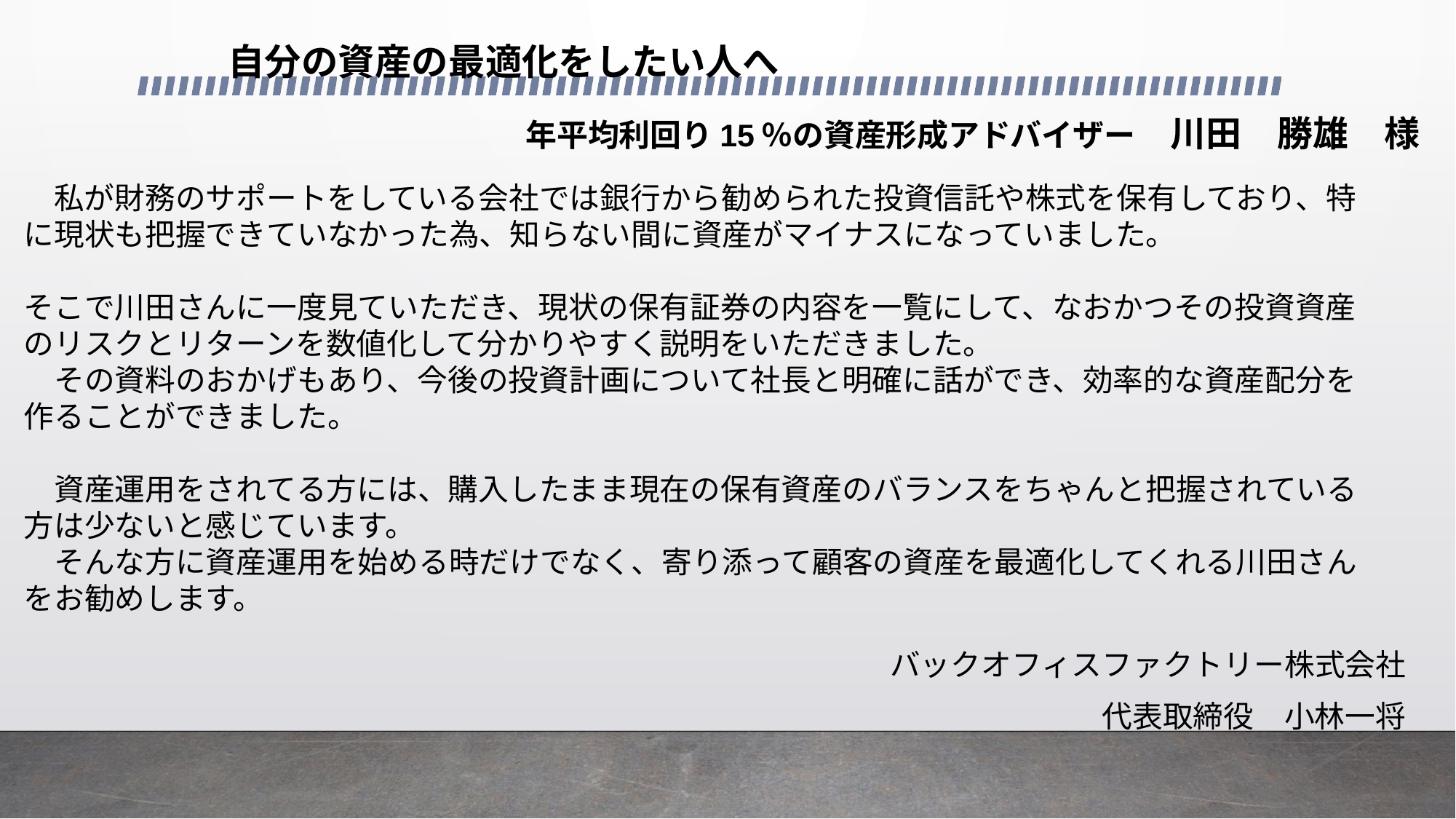

# 自分の資産の最適化をしたい人へ
　年平均利回り15％の資産形成アドバイザー　川田　勝雄　様
　私が財務のサポートをしている会社では銀行から勧められた投資信託や株式を保有しており、特に現状も把握できていなかった為、知らない間に資産がマイナスになっていました。

そこで川田さんに一度見ていただき、現状の保有証券の内容を一覧にして、なおかつその投資資産のリスクとリターンを数値化して分かりやすく説明をいただきました。
　その資料のおかげもあり、今後の投資計画について社長と明確に話ができ、効率的な資産配分を作ることができました。

　資産運用をされてる方には、購入したまま現在の保有資産のバランスをちゃんと把握されている方は少ないと感じています。
　そんな方に資産運用を始める時だけでなく、寄り添って顧客の資産を最適化してくれる川田さんをお勧めします。
バックオフィスファクトリー株式会社
代表取締役　小林一将